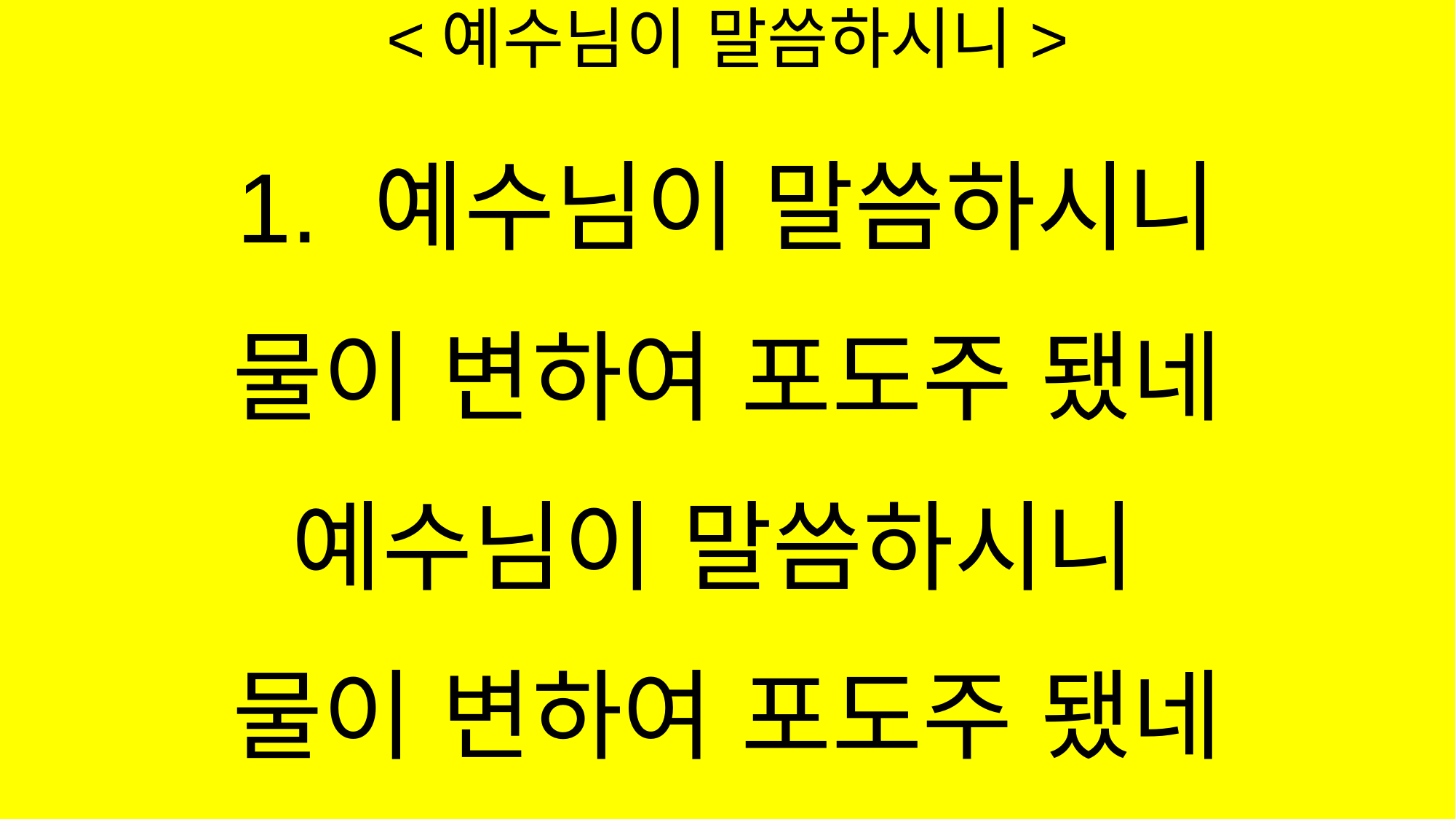

# <예수님이 말씀하시니>
예수님이 말씀하시니

물이 변하여 포도주 됐네

예수님이 말씀하시니

물이 변하여 포도주 됐네